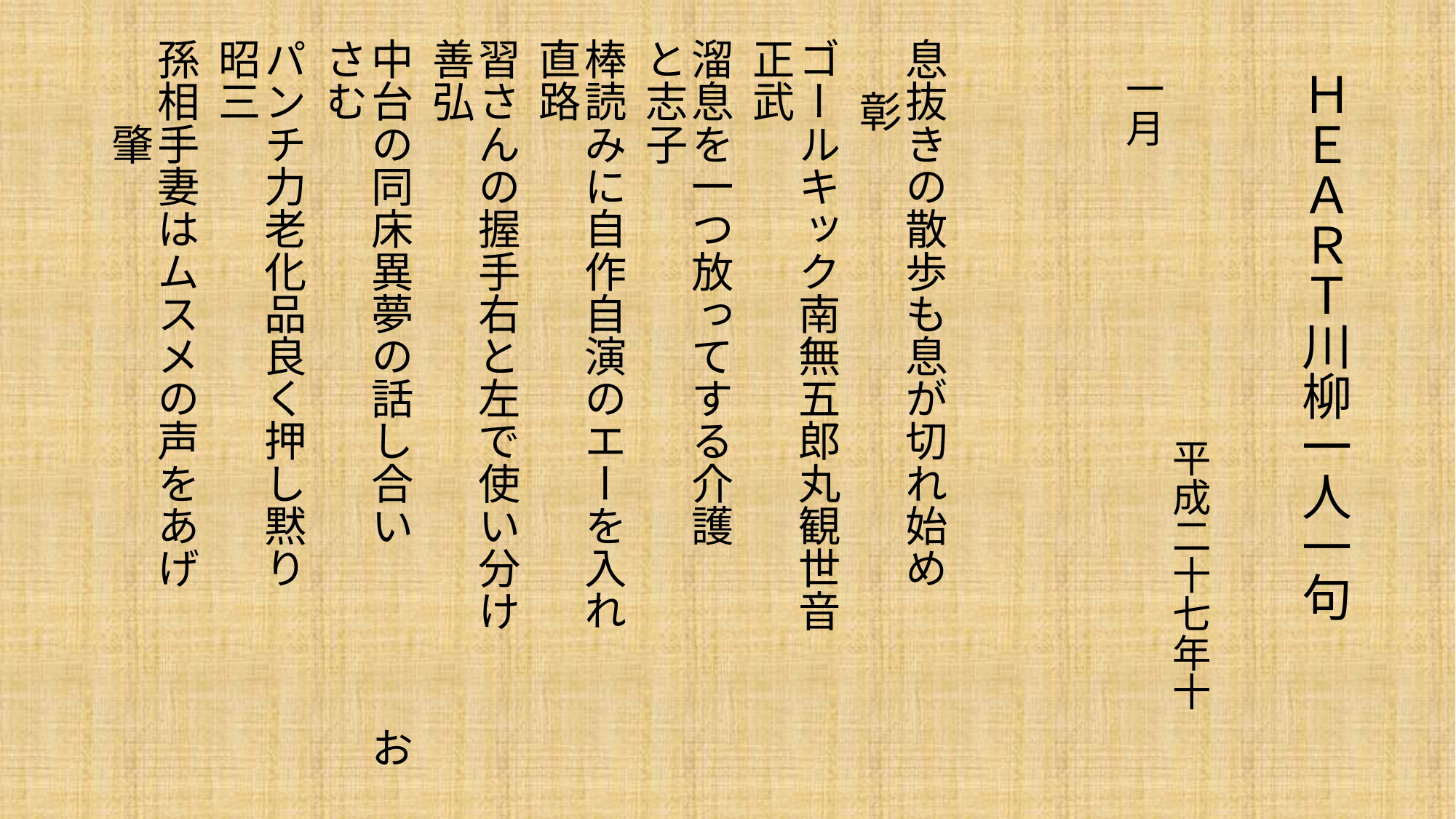

息抜きの散歩も息が切れ始め　　　　　 彰
ゴールキック南無五郎丸観世音　　   正武
溜息を一つ放ってする介護　　　　　と志子
棒読みに自作自演のエーを入れ　　　直路
習さんの握手右と左で使い分け　　　善弘
中台の同床異夢の話し合い　　　　 おさむ
パンチ力老化品良く押し黙り　　　 　昭三
孫相手妻はムスメの声をあげ　　　　　　肇
# ＨＥＡＲＴ川柳一人一句 　　　　　　平成二十七年十一月